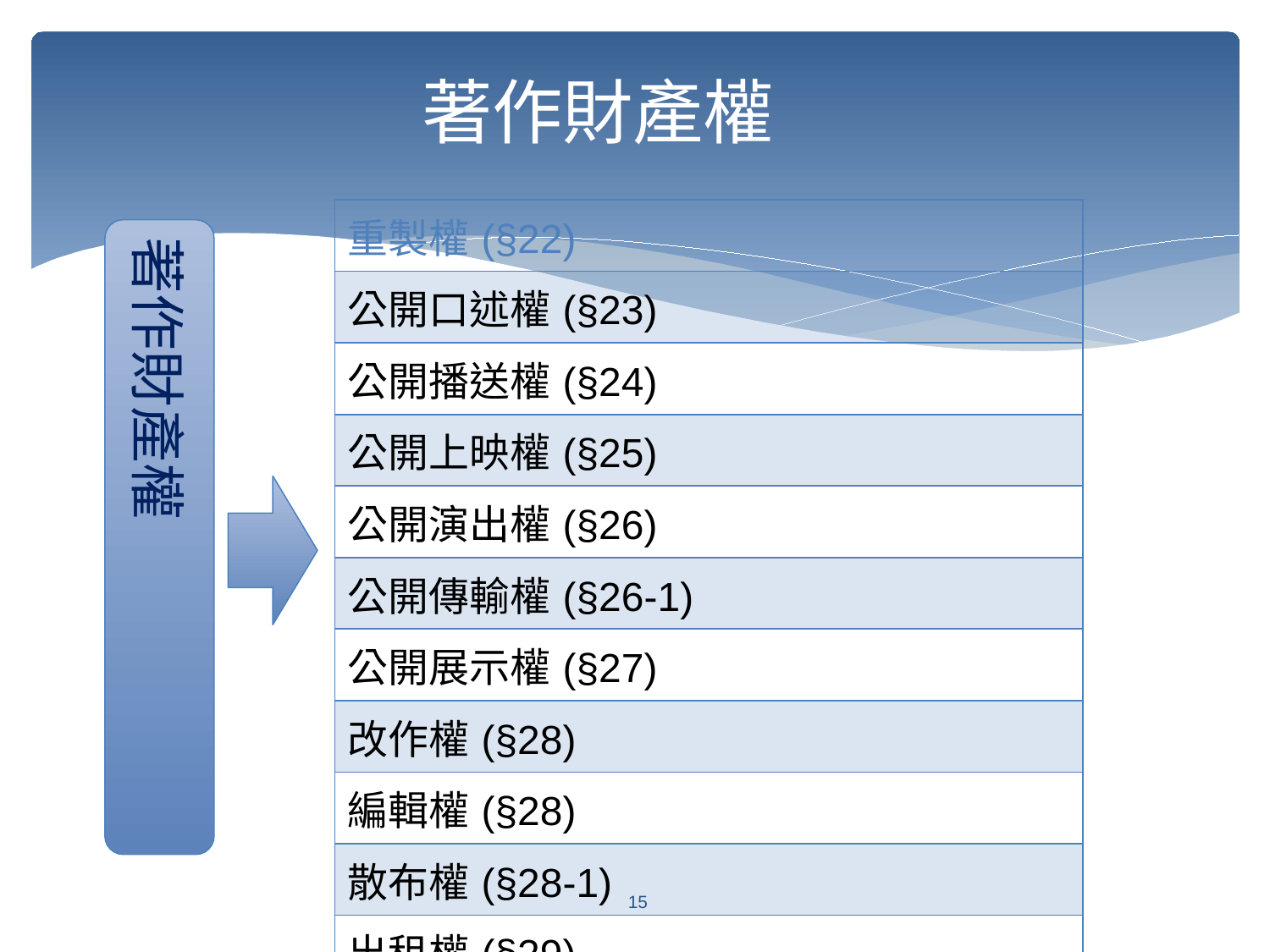

著作財產權
| 重製權(§22) |
| --- |
| 公開口述權(§23) |
| 公開播送權(§24) |
| 公開上映權(§25) |
| 公開演出權(§26) |
| 公開傳輸權(§26-1) |
| 公開展示權(§27) |
| 改作權(§28) |
| 編輯權(§28) |
| 散布權(§28-1) |
| 出租權(§29) |
著作財產權

15